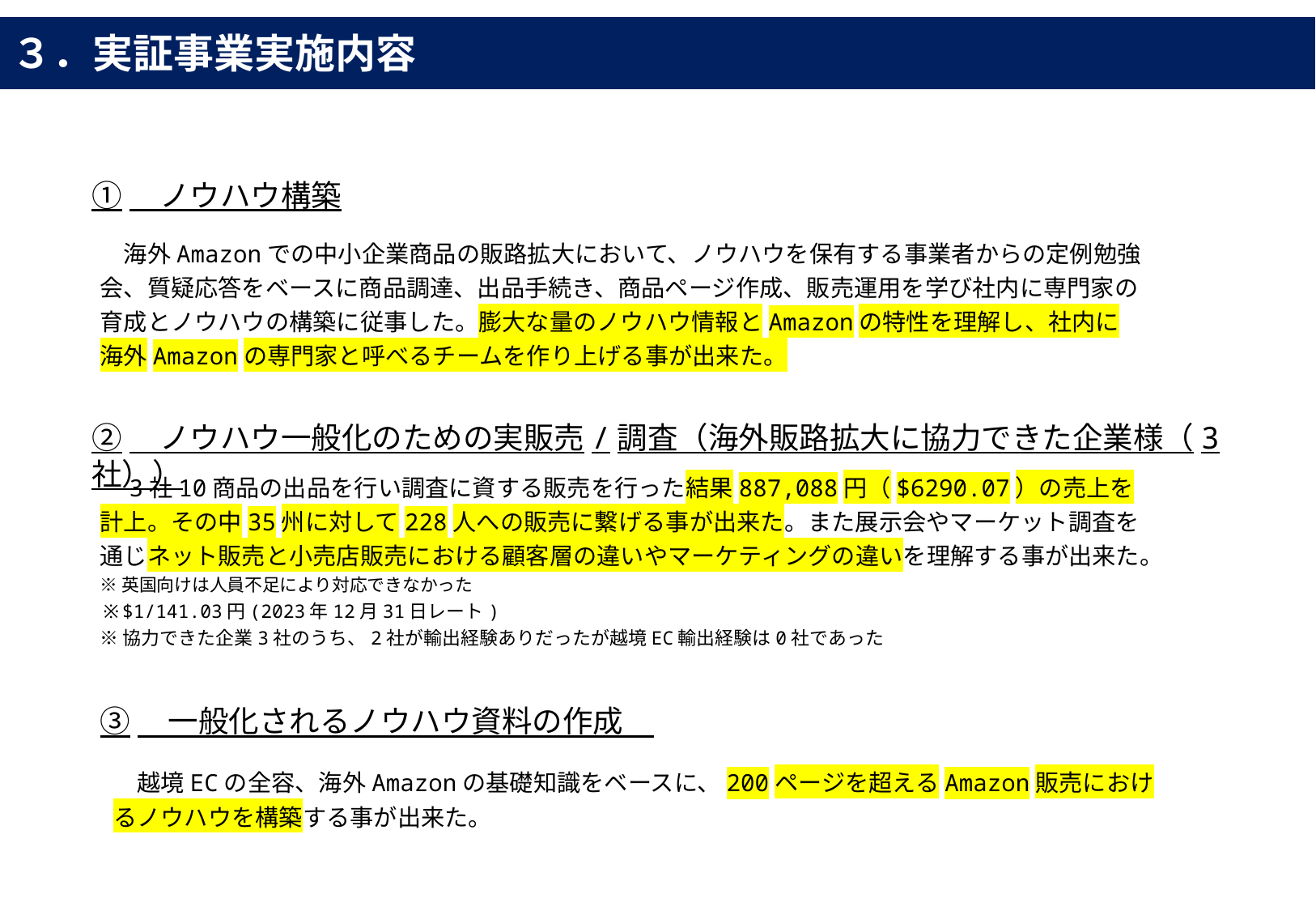

３．実証事業実施内容

①　ノウハウ構築
　海外Amazonでの中小企業商品の販路拡大において、ノウハウを保有する事業者からの定例勉強会、質疑応答をベースに商品調達、出品手続き、商品ページ作成、販売運用を学び社内に専門家の育成とノウハウの構築に従事した。膨大な量のノウハウ情報とAmazonの特性を理解し、社内に海外Amazonの専門家と呼べるチームを作り上げる事が出来た。
②　ノウハウ一般化のための実販売/調査（海外販路拡大に協力できた企業様（3社））
　3社10商品の出品を行い調査に資する販売を行った結果887,088円（$6290.07）の売上を計上。その中35州に対して228人への販売に繋げる事が出来た。また展示会やマーケット調査を通じネット販売と小売店販売における顧客層の違いやマーケティングの違いを理解する事が出来た。
※英国向けは人員不足により対応できなかった
※$1/141.03円(2023年12月31日レート)
※協力できた企業3社のうち、2社が輸出経験ありだったが越境EC輸出経験は0社であった
③　一般化されるノウハウ資料の作成
　越境ECの全容、海外Amazonの基礎知識をベースに、200ページを超えるAmazon販売におけるノウハウを構築する事が出来た。